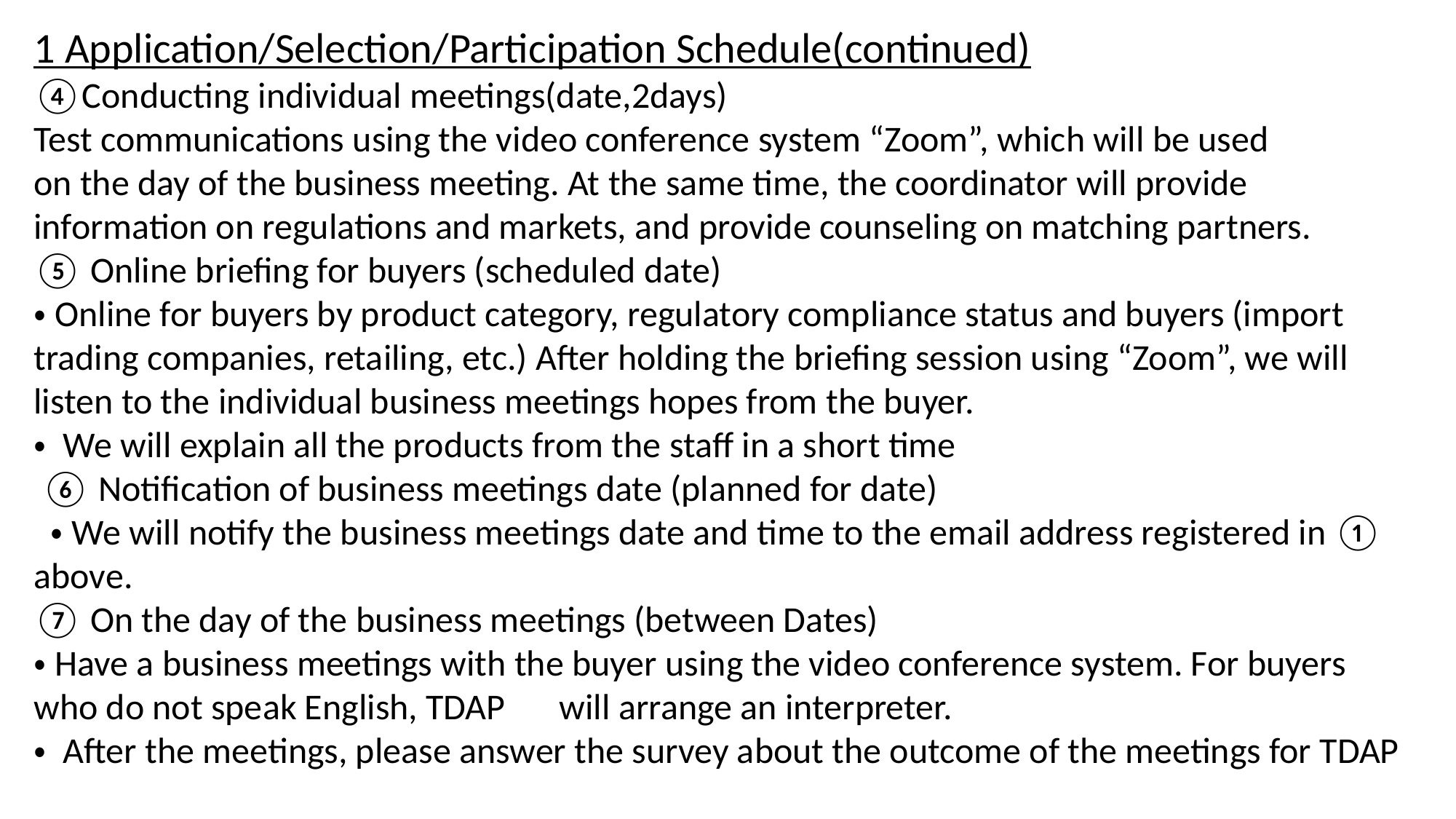

1 Application/Selection/Participation Schedule(continued)
④Conducting individual meetings(date,2days)
Test communications using the video conference system “Zoom”, which will be used
on the day of the business meeting. At the same time, the coordinator will provide
information on regulations and markets, and provide counseling on matching partners.
⑤ Online briefing for buyers (scheduled date)
・Online for buyers by product category, regulatory compliance status and buyers (import trading companies, retailing, etc.) After holding the briefing session using “Zoom”, we will listen to the individual business meetings hopes from the buyer.
・ We will explain all the products from the staff in a short time
 ⑥ Notification of business meetings date (planned for date)
 ・We will notify the business meetings date and time to the email address registered in ① above.
⑦ On the day of the business meetings (between Dates)
・Have a business meetings with the buyer using the video conference system. For buyers who do not speak English, TDAP　will arrange an interpreter.
・ After the meetings, please answer the survey about the outcome of the meetings for TDAP